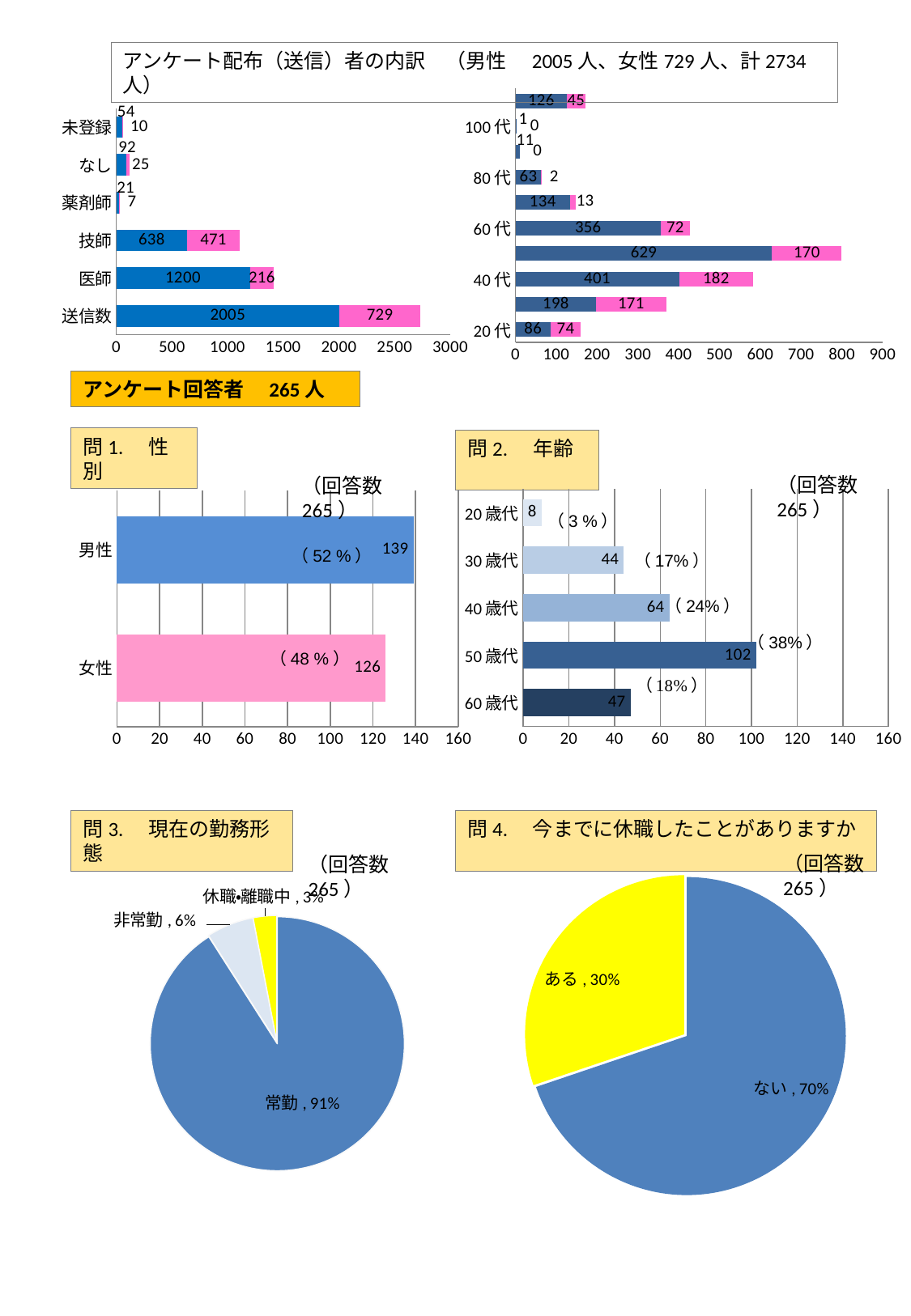

アンケート配布（送信）者の内訳　（男性　2005人、女性729人、計2734人）

### Chart

| Category | 男 | 女 |
|---|---|---|
| 20代 | 86.0 | 74.0 |
| 30代 | 198.0 | 171.0 |
| 40代 | 401.0 | 182.0 |
| 50代 | 629.0 | 170.0 |
| 60代 | 356.0 | 72.0 |
| 70代 | 134.0 | 13.0 |
| 80代 | 63.0 | 2.0 |
| 90代 | 11.0 | 0.0 |
| 100代 | 1.0 | 0.0 |
| 未登録 | 126.0 | 45.0 |

### Chart

| Category | 男 | 女 |
|---|---|---|
| 送信数 | 2005.0 | 729.0 |
| 医師 | 1200.0 | 216.0 |
| 技師 | 638.0 | 471.0 |
| 薬剤師 | 21.0 | 7.0 |
| なし | 92.0 | 25.0 |
| 未登録 | 54.0 | 10.0 |
アンケート回答者　265人
問1.　性別
問2.　年齢
（回答数 265）
（回答数 265）

### Chart

| Category | 人数 |
|---|---|
| 60歳代 | 47.0 |
| 50歳代 | 102.0 |
| 40歳代 | 64.0 |
| 30歳代 | 44.0 |
| 20歳代 | 8.0 |

### Chart

| Category | 回答者性別 |
|---|---|
| 女性 | 126.0 |
| 男性 | 139.0 |
（3 %）
（52 %）
（17%）
（24%）
（38%）
（48 %）
問4.　今までに休職したことがありますか
問3.　現在の勤務形態
（回答数 265）
（回答数 265）

### Chart

| Category | ポイント数 |
|---|---|
| b. ない | 185.0 |
| a. ある | 80.0 |

### Chart

| Category | 人数 |
|---|---|
| 常勤 | 241.0 |
| 非常勤 | 16.0 |
| 休職・離職中 | 8.0 |